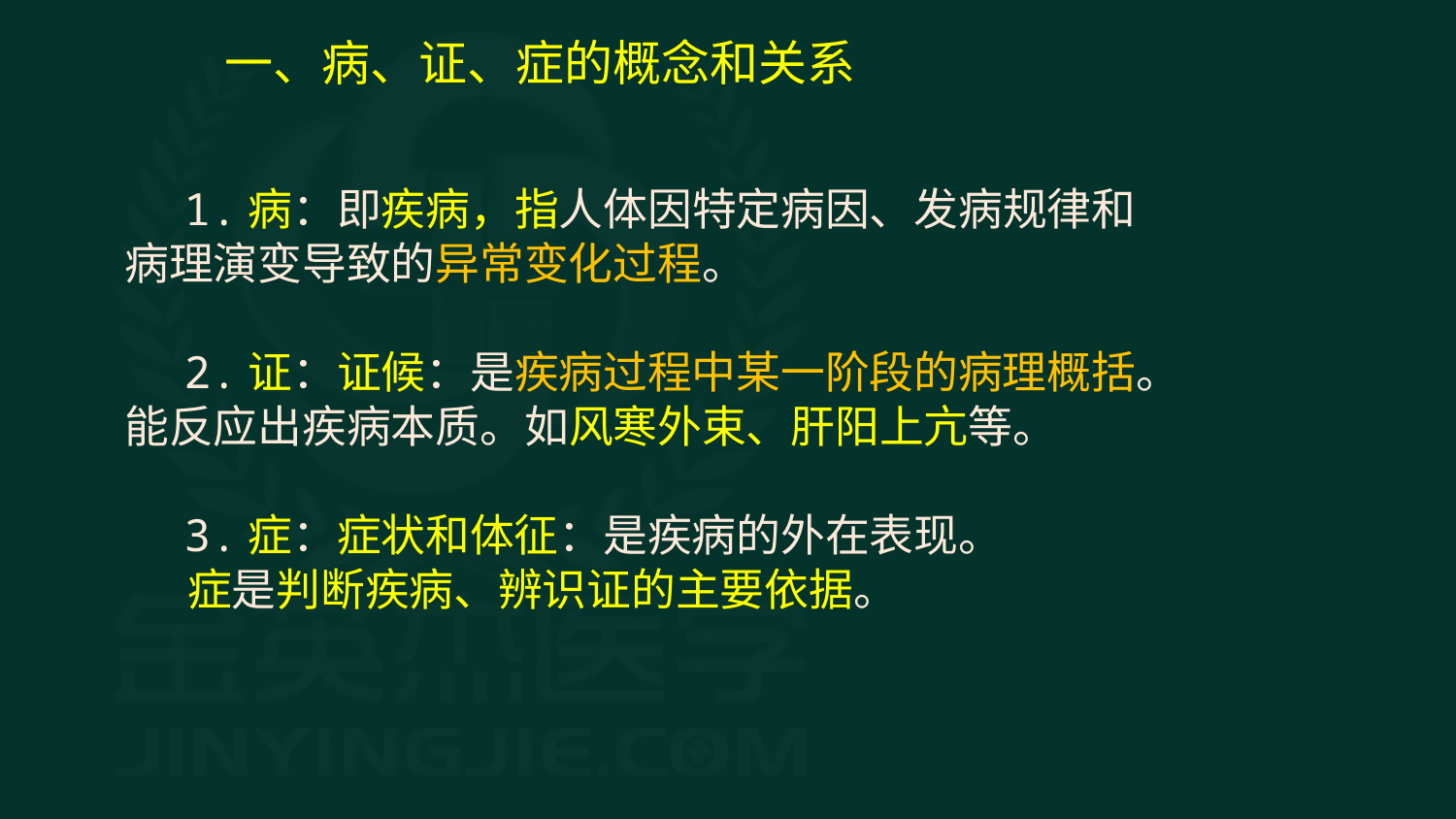

一、病、证、症的概念和关系
    1.病：即疾病，指人体因特定病因、发病规律和病理演变导致的异常变化过程。

    2.证：证候：是疾病过程中某一阶段的病理概括。能反应出疾病本质。如风寒外束、肝阳上亢等。

    3.症：症状和体征：是疾病的外在表现。
          症是判断疾病、辨识证的主要依据。